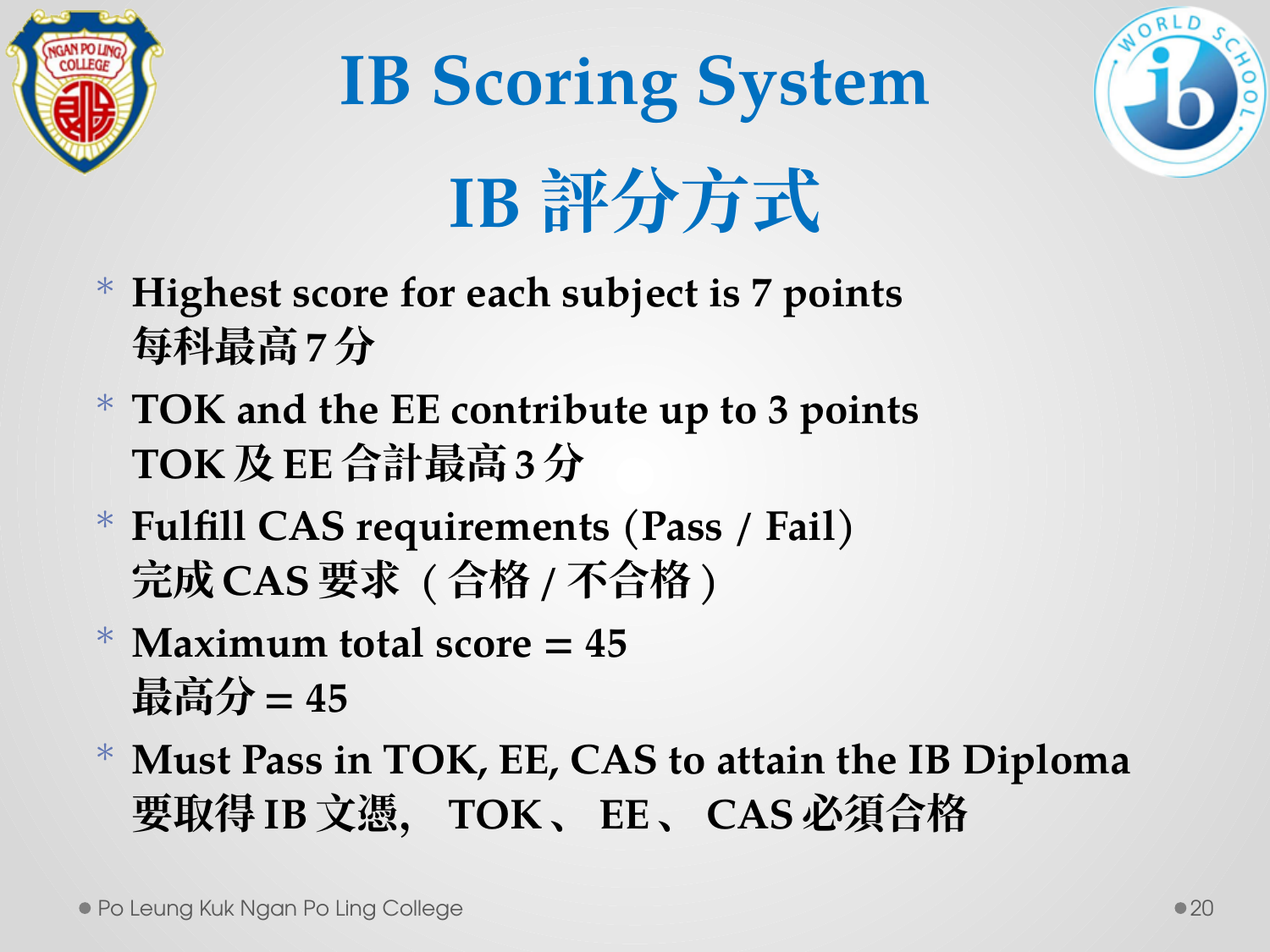

IB Scoring System
IB評分方式
Highest score for each subject is 7 points
每科最高7分
TOK and the EE contribute up to 3 points
TOK及EE合計最高3分
Fulfill CAS requirements (Pass / Fail)
完成CAS要求 (合格/不合格)
Maximum total score = 45
最高分= 45
Must Pass in TOK, EE, CAS to attain the IB Diploma
要取得IB文憑，TOK、EE、CAS必須合格
Po Leung Kuk Ngan Po Ling College
20